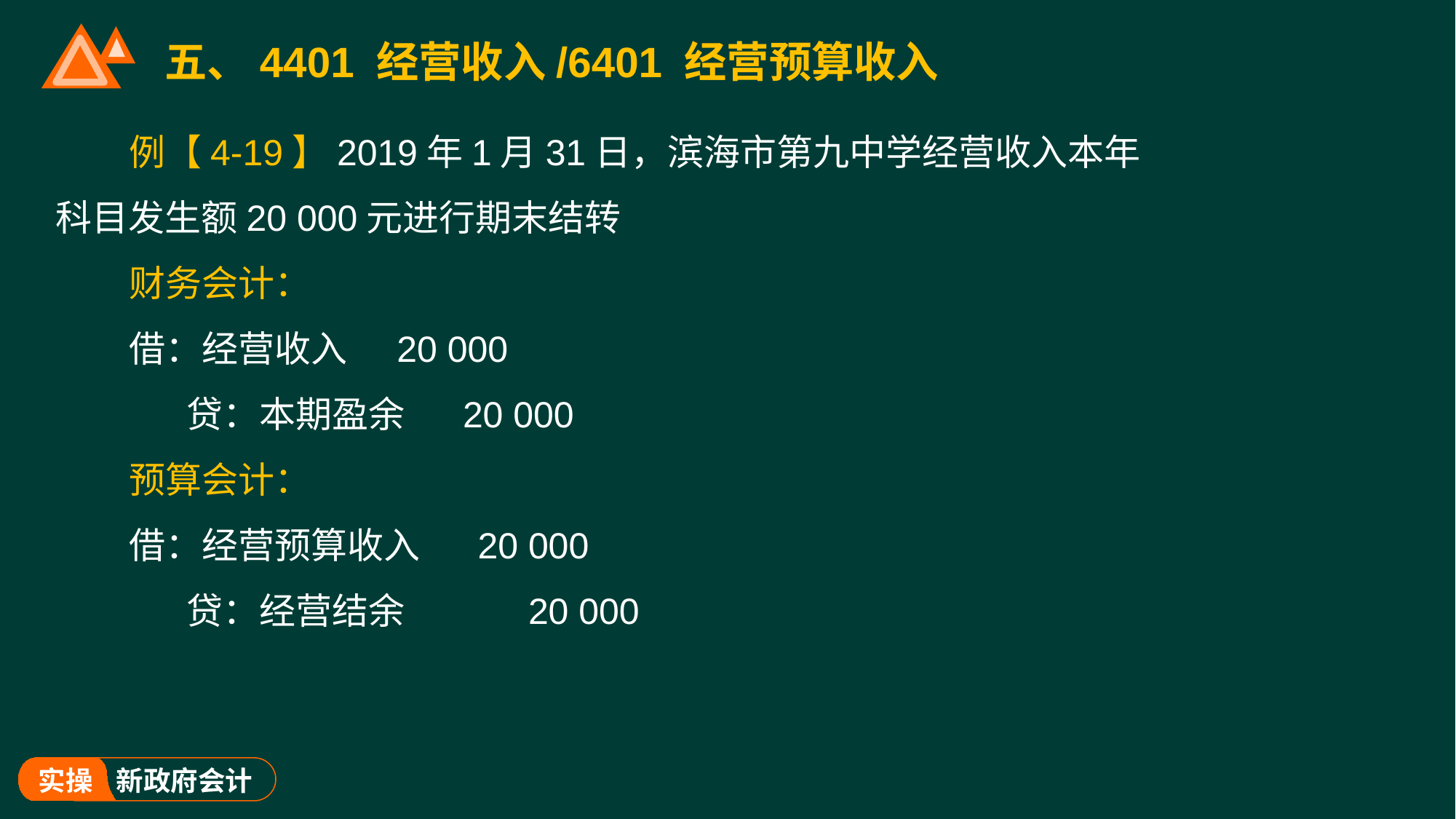

# 五、4401 经营收入/6401 经营预算收入
例【4-19】2019年1月31日，滨海市第九中学经营收入本年科目发生额20 000元进行期末结转
财务会计：
借：经营收入     20 000
      贷：本期盈余      20 000
预算会计：
借：经营预算收入      20 000
      贷：经营结余              20 000